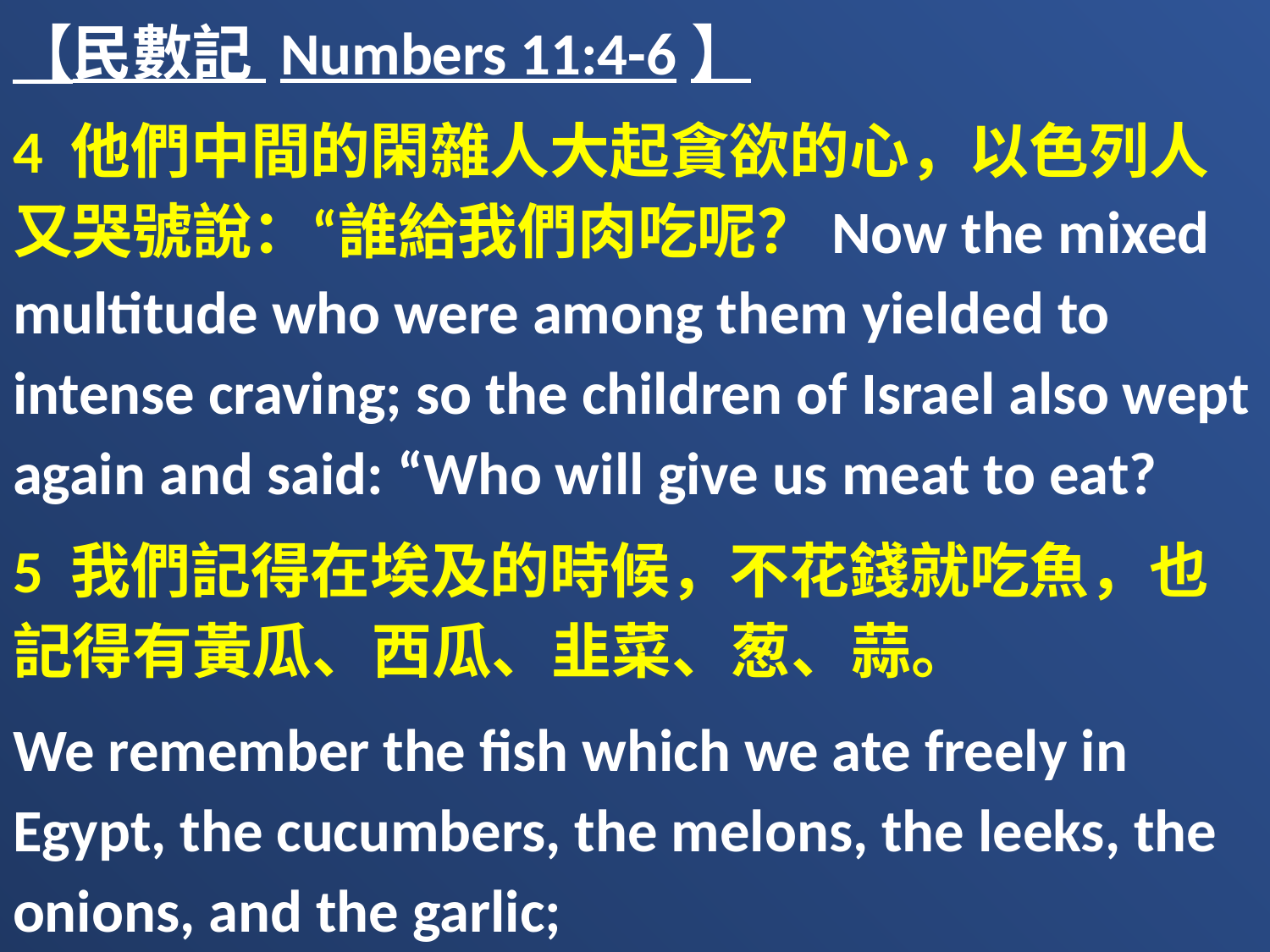

【民數記 Numbers 11:4-6】
4 他們中間的閑雜人大起貪欲的心，以色列人又哭號說：“誰給我們肉吃呢？Now the mixed multitude who were among them yielded to intense craving; so the children of Israel also wept again and said: “Who will give us meat to eat?
5 我們記得在埃及的時候，不花錢就吃魚，也記得有黃瓜、西瓜、韭菜、葱、蒜。
We remember the fish which we ate freely in Egypt, the cucumbers, the melons, the leeks, the onions, and the garlic;